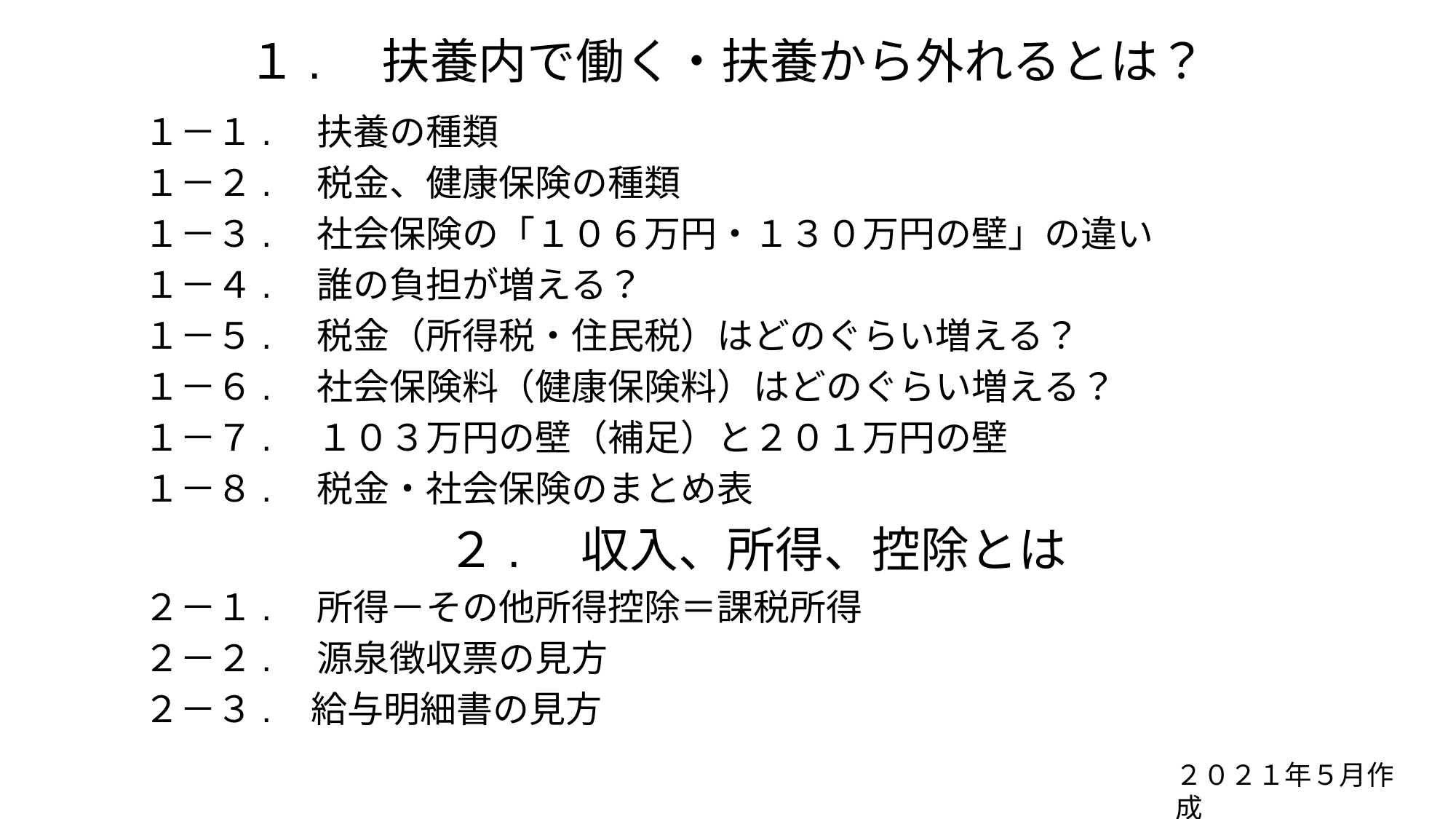

# １.　扶養内で働く・扶養から外れるとは？
　１－１.　扶養の種類
　１－２.　税金、健康保険の種類
　１－３.　社会保険の「１０６万円・１３０万円の壁」の違い
　１－４.　誰の負担が増える？
　１－５.　税金（所得税・住民税）はどのぐらい増える？
　１－６.　社会保険料（健康保険料）はどのぐらい増える？
　１－７.　１０３万円の壁（補足）と２０１万円の壁
　１－８.　税金・社会保険のまとめ表
　　　　　　　２.　収入、所得、控除とは
　２－１.　所得－その他所得控除＝課税所得
　２－２.　源泉徴収票の見方
　２－３.   給与明細書の見方

２０２１年５月作成